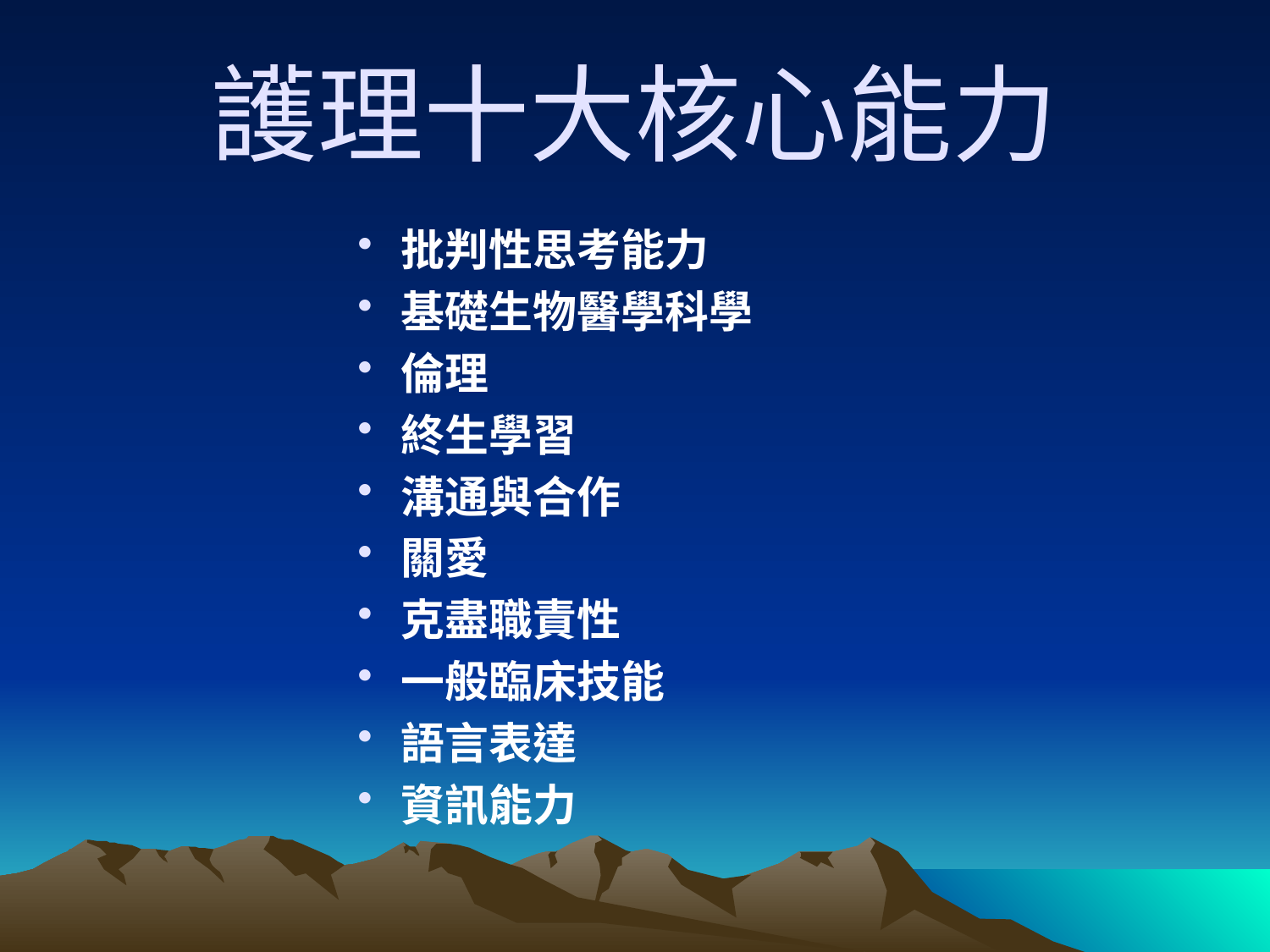

# 護理十大核心能力
批判性思考能力
基礎生物醫學科學
倫理
終生學習
溝通與合作
關愛
克盡職責性
一般臨床技能
語言表達
資訊能力